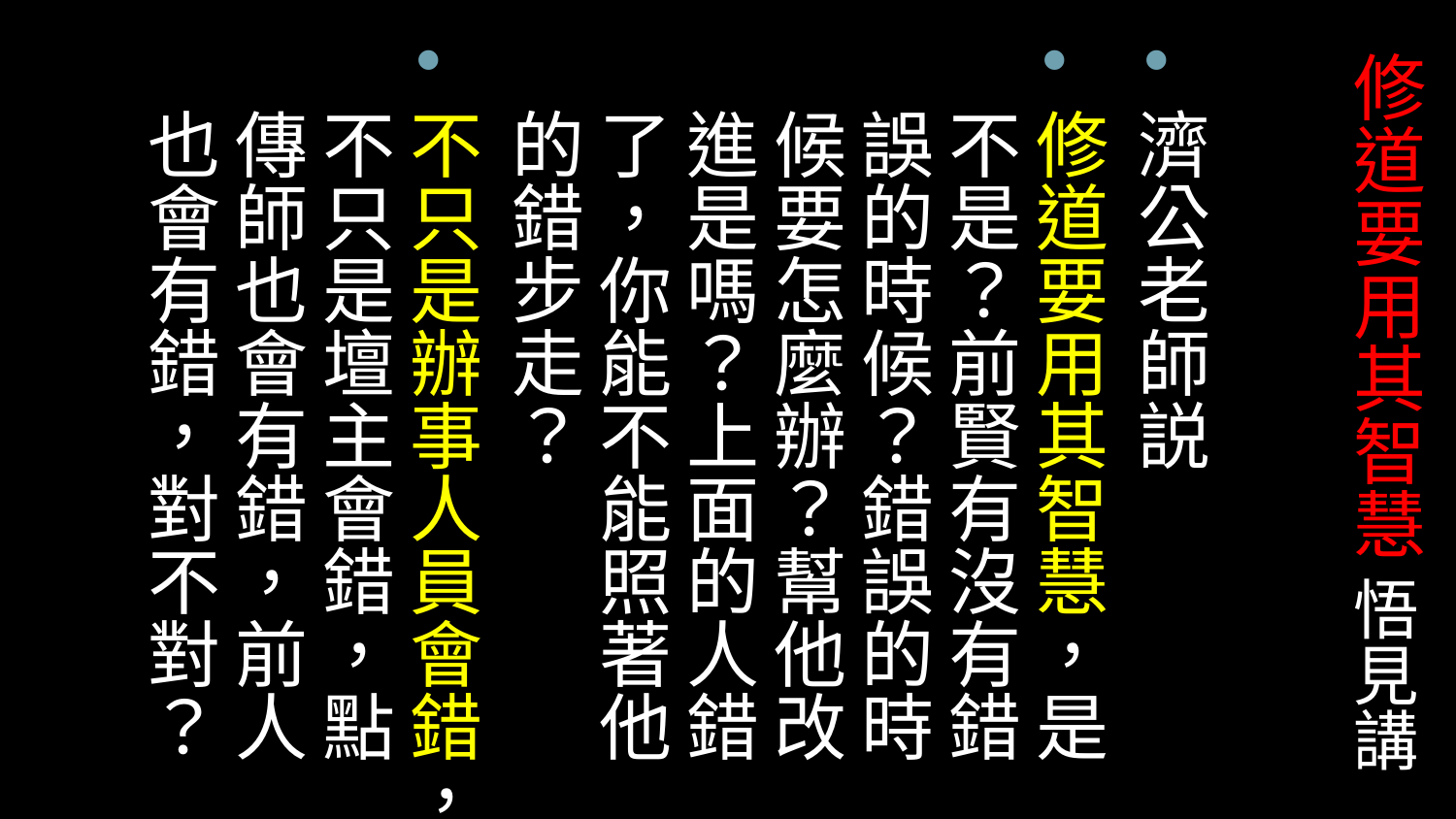

# 修道要用其智慧 悟見講
濟公老師説
修道要用其智慧，是不是？前賢有沒有錯誤的時候？錯誤的時候要怎麼辦？幫他改進是嗎？上面的人錯了，你能不能照著他的錯步走？
不只是辦事人員會錯，不只是壇主會錯，點傳師也會有錯，前人也會有錯，對不對？